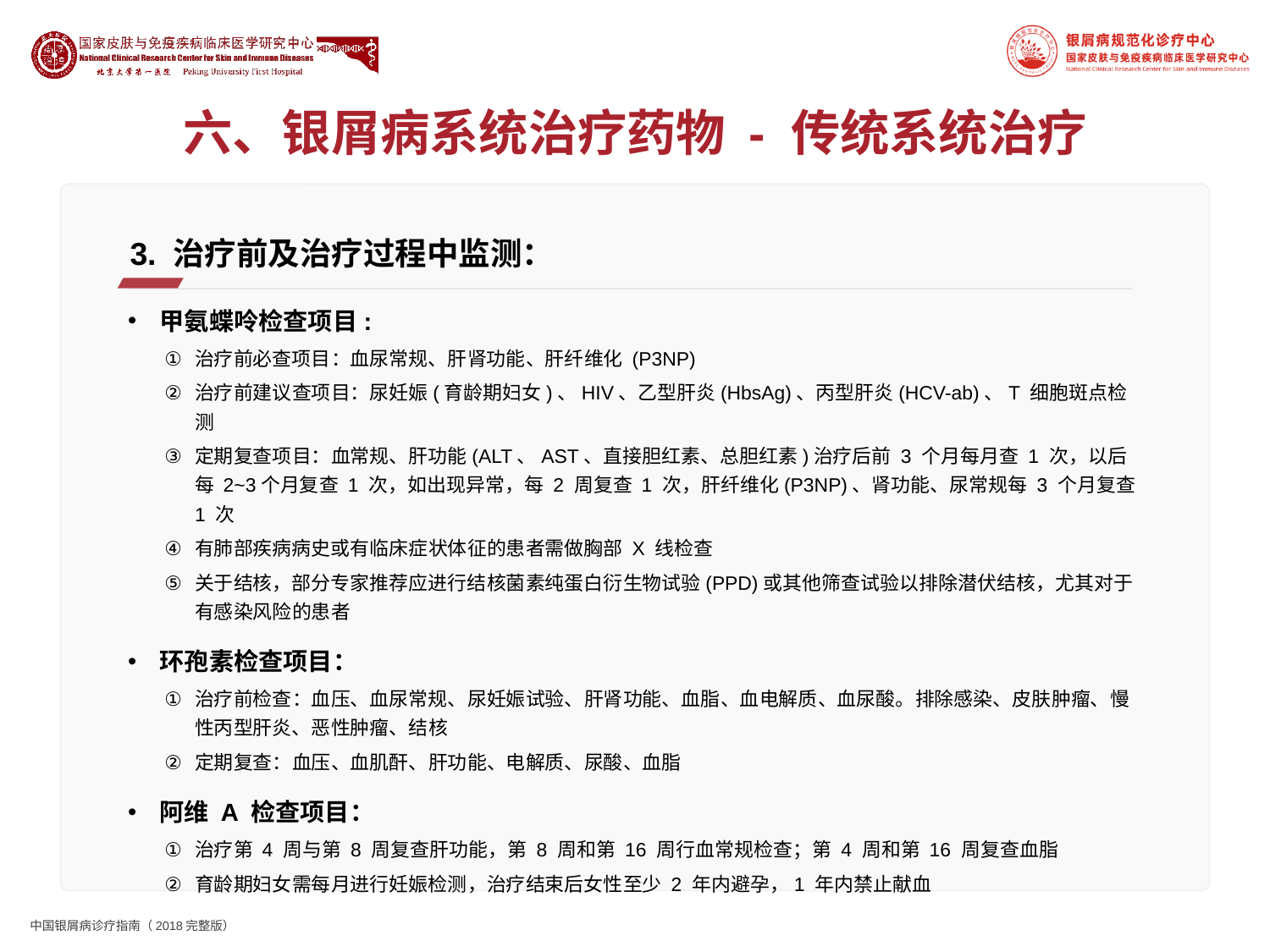

# 六、银屑病系统治疗药物 - 传统系统治疗

3. 治疗前及治疗过程中监测：

甲氨蝶呤检查项目:
治疗前必查项目：血尿常规、肝肾功能、肝纤维化 (P3NP)
治疗前建议查项目：尿妊娠(育龄期妇女)、HIV、乙型肝炎(HbsAg)、丙型肝炎(HCV-ab)、T 细胞斑点检测
定期复查项目：血常规、肝功能(ALT、AST、直接胆红素、总胆红素)治疗后前 3 个月每月查 1 次，以后每 2~3个月复查 1 次，如出现异常，每 2 周复查 1 次，肝纤维化(P3NP)、肾功能、尿常规每 3 个月复查 1 次
有肺部疾病病史或有临床症状体征的患者需做胸部 X 线检查
关于结核，部分专家推荐应进行结核菌素纯蛋白衍生物试验(PPD)或其他筛查试验以排除潜伏结核，尤其对于有感染风险的患者
环孢素检查项目：
治疗前检查：血压、血尿常规、尿妊娠试验、肝肾功能、血脂、血电解质、血尿酸。排除感染、皮肤肿瘤、慢性丙型肝炎、恶性肿瘤、结核
定期复查：血压、血肌酐、肝功能、电解质、尿酸、血脂
阿维 A 检查项目：
治疗第 4 周与第 8 周复查肝功能，第 8 周和第 16 周行血常规检查；第 4 周和第 16 周复查血脂
育龄期妇女需每月进行妊娠检测，治疗结束后女性至少 2 年内避孕，1 年内禁止献血
中国银屑病诊疗指南（2018完整版）